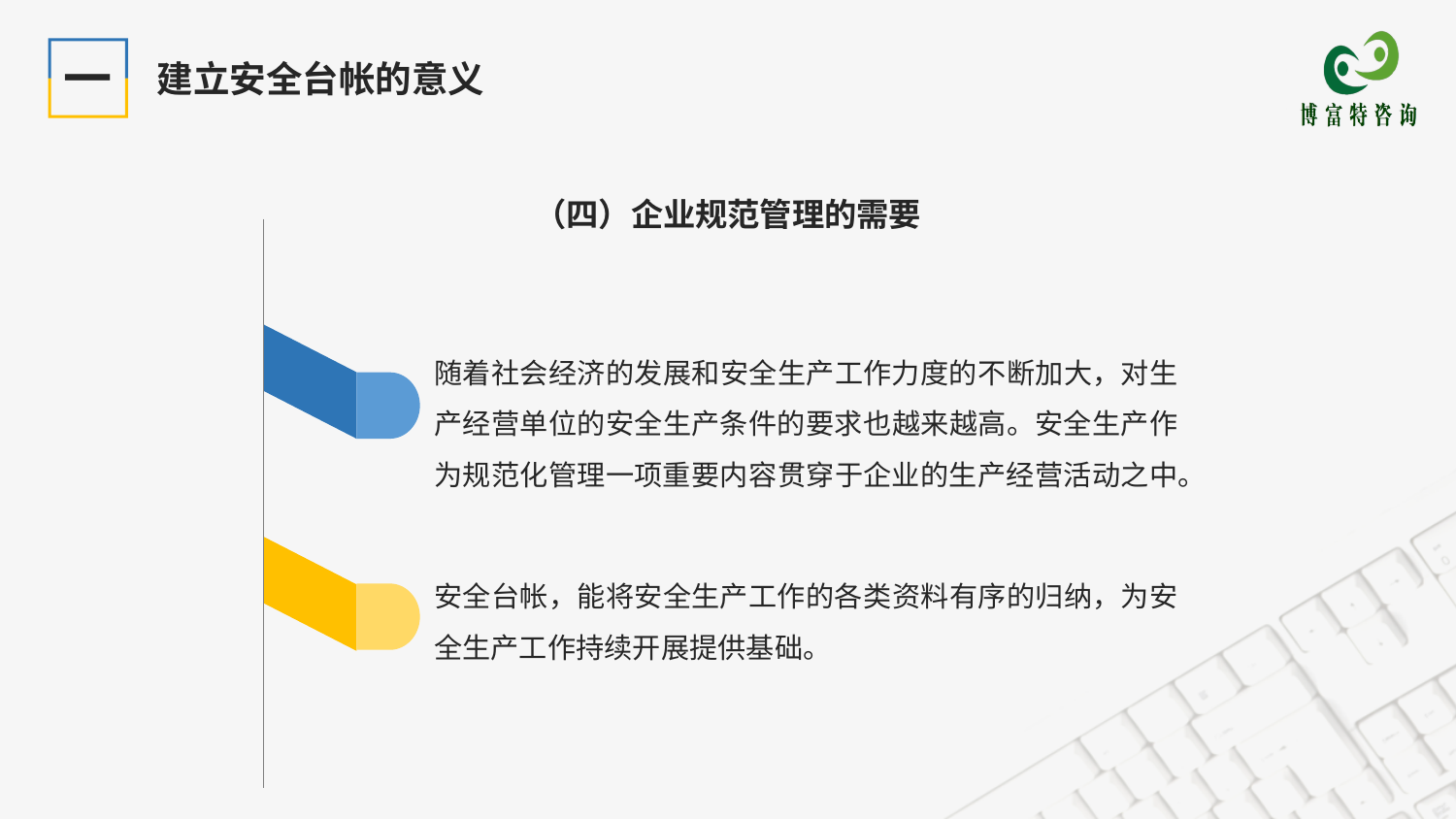

一
建立安全台帐的意义
（四）企业规范管理的需要

随着社会经济的发展和安全生产工作力度的不断加大，对生产经营单位的安全生产条件的要求也越来越高。安全生产作为规范化管理一项重要内容贯穿于企业的生产经营活动之中。

安全台帐，能将安全生产工作的各类资料有序的归纳，为安全生产工作持续开展提供基础。